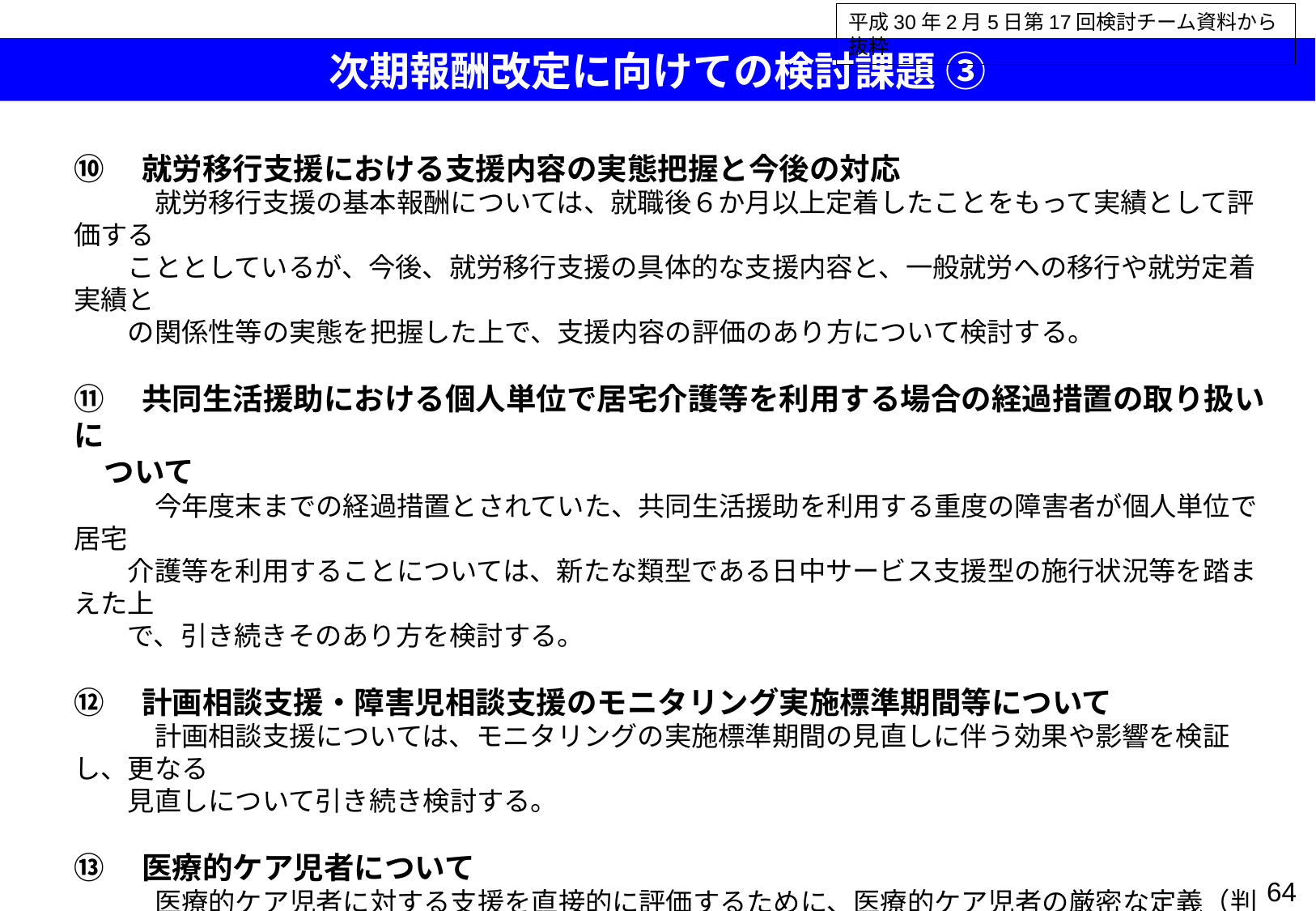

平成30年2月5日第17回検討チーム資料から抜粋
次期報酬改定に向けての検討課題 ③
⑩　就労移行支援における支援内容の実態把握と今後の対応
　　　就労移行支援の基本報酬については、就職後６か月以上定着したことをもって実績として評価する
　　こととしているが、今後、就労移行支援の具体的な支援内容と、一般就労への移行や就労定着実績と
　　の関係性等の実態を把握した上で、支援内容の評価のあり方について検討する。

⑪　共同生活援助における個人単位で居宅介護等を利用する場合の経過措置の取り扱いに
　ついて
　　　今年度末までの経過措置とされていた、共同生活援助を利用する重度の障害者が個人単位で居宅
　　介護等を利用することについては、新たな類型である日中サービス支援型の施行状況等を踏まえた上
　　で、引き続きそのあり方を検討する。

⑫　計画相談支援・障害児相談支援のモニタリング実施標準期間等について
　　　計画相談支援については、モニタリングの実施標準期間の見直しに伴う効果や影響を検証し、更なる
　　見直しについて引き続き検討する。

⑬　医療的ケア児者について
　　　医療的ケア児者に対する支援を直接的に評価するために、医療的ケア児者の厳密な定義（判定基
　　準）について、調査研究を行った上で、評価のあり方について引き続き検討する。

64